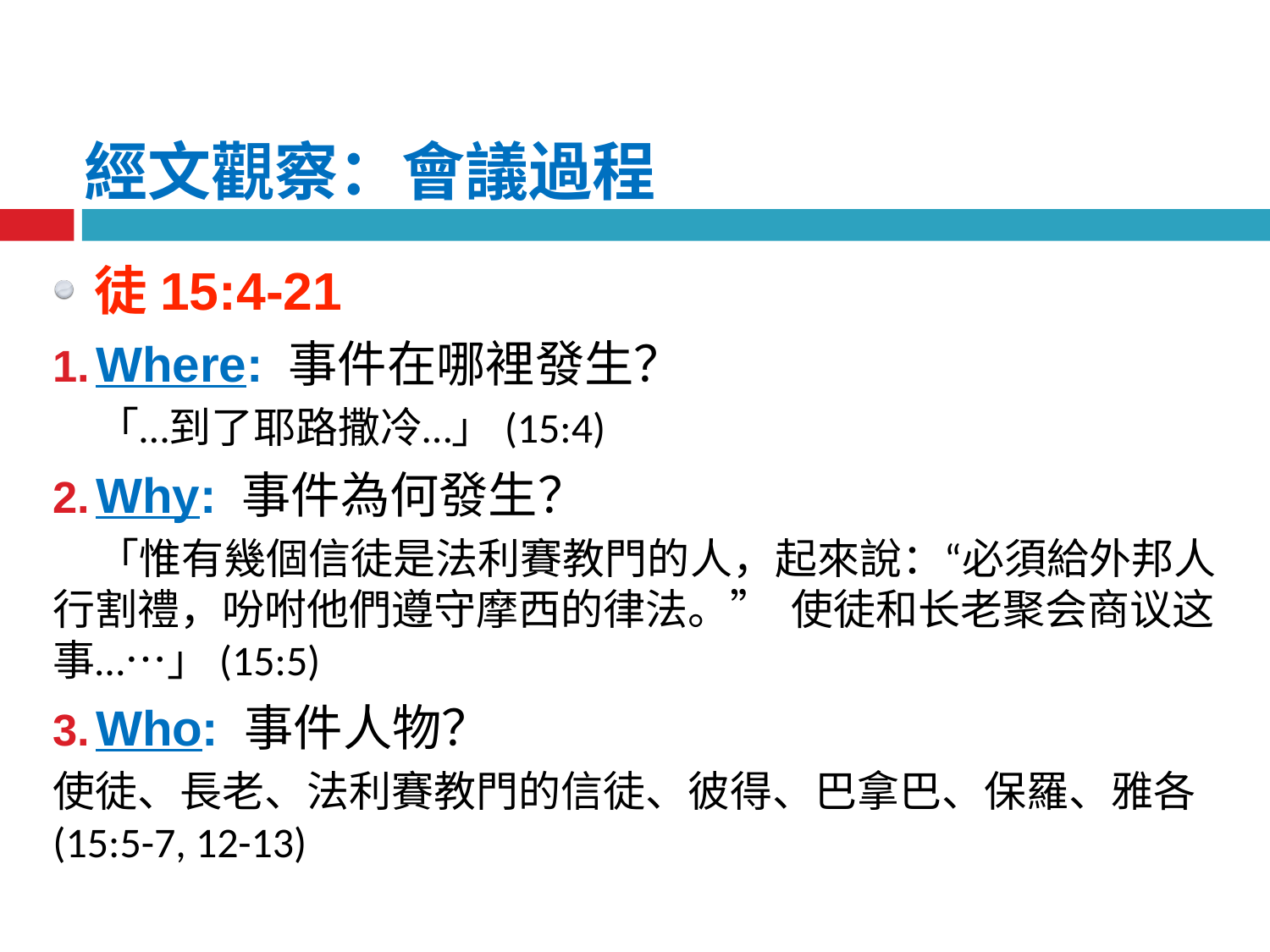

經文觀察：會議過程
徒15:4-21
Where: 事件在哪裡發生？
「…到了耶路撒冷…」(15:4)
Why: 事件為何發生？
「惟有幾個信徒是法利賽教門的人，起來說：“必須給外邦人行割禮，吩咐他們遵守摩西的律法。”  使徒和长老聚会商议这事……」(15:5)
Who: 事件人物？
使徒、長老、法利賽教門的信徒、彼得、巴拿巴、保羅、雅各(15:5-7, 12-13)